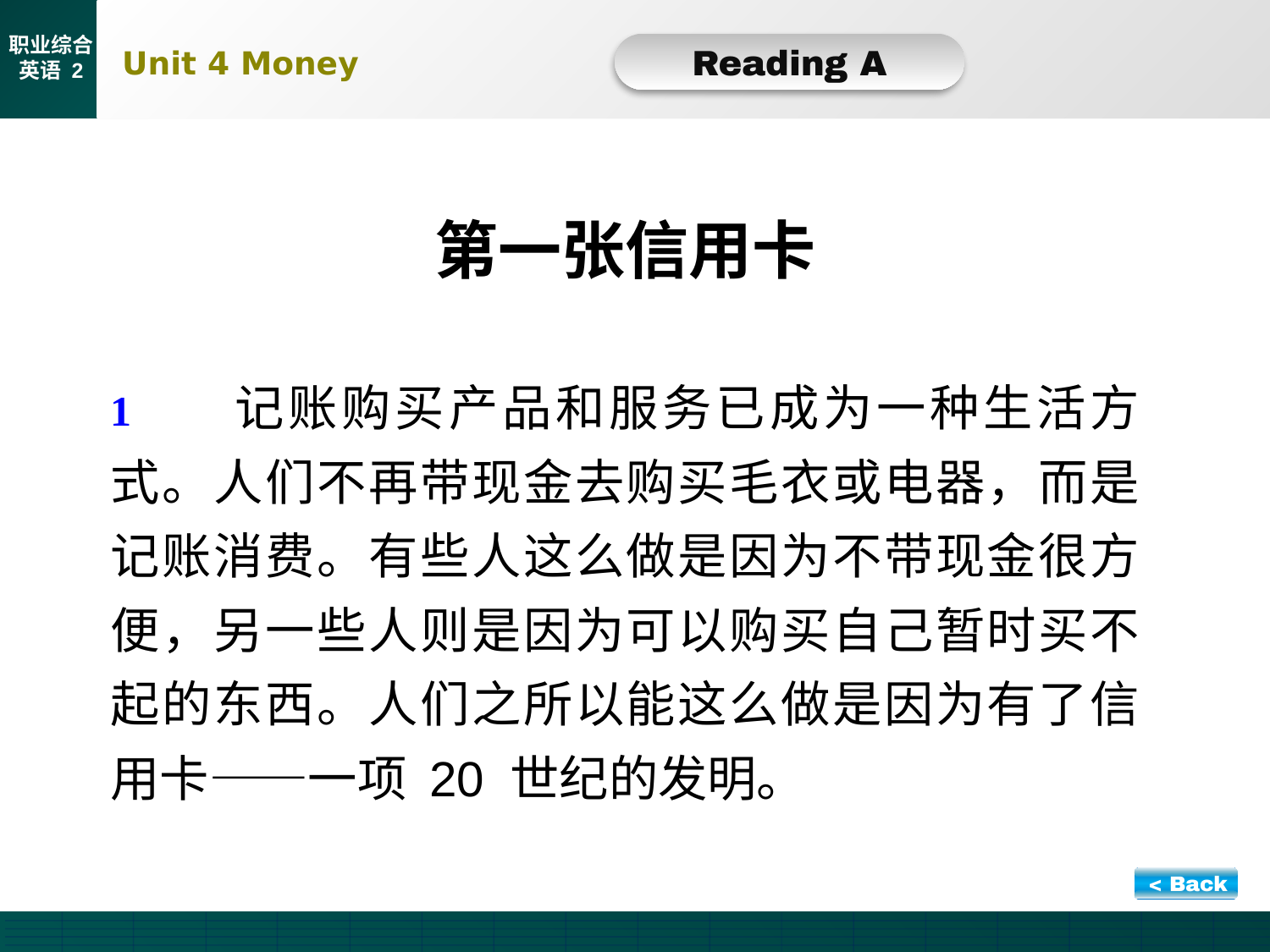

Reading A
A-Trans-1
第一张信用卡

1      记账购买产品和服务已成为一种生活方式。人们不再带现金去购买毛衣或电器，而是记账消费。有些人这么做是因为不带现金很方便，另一些人则是因为可以购买自己暂时买不起的东西。人们之所以能这么做是因为有了信用卡——一项 20 世纪的发明。
< Back